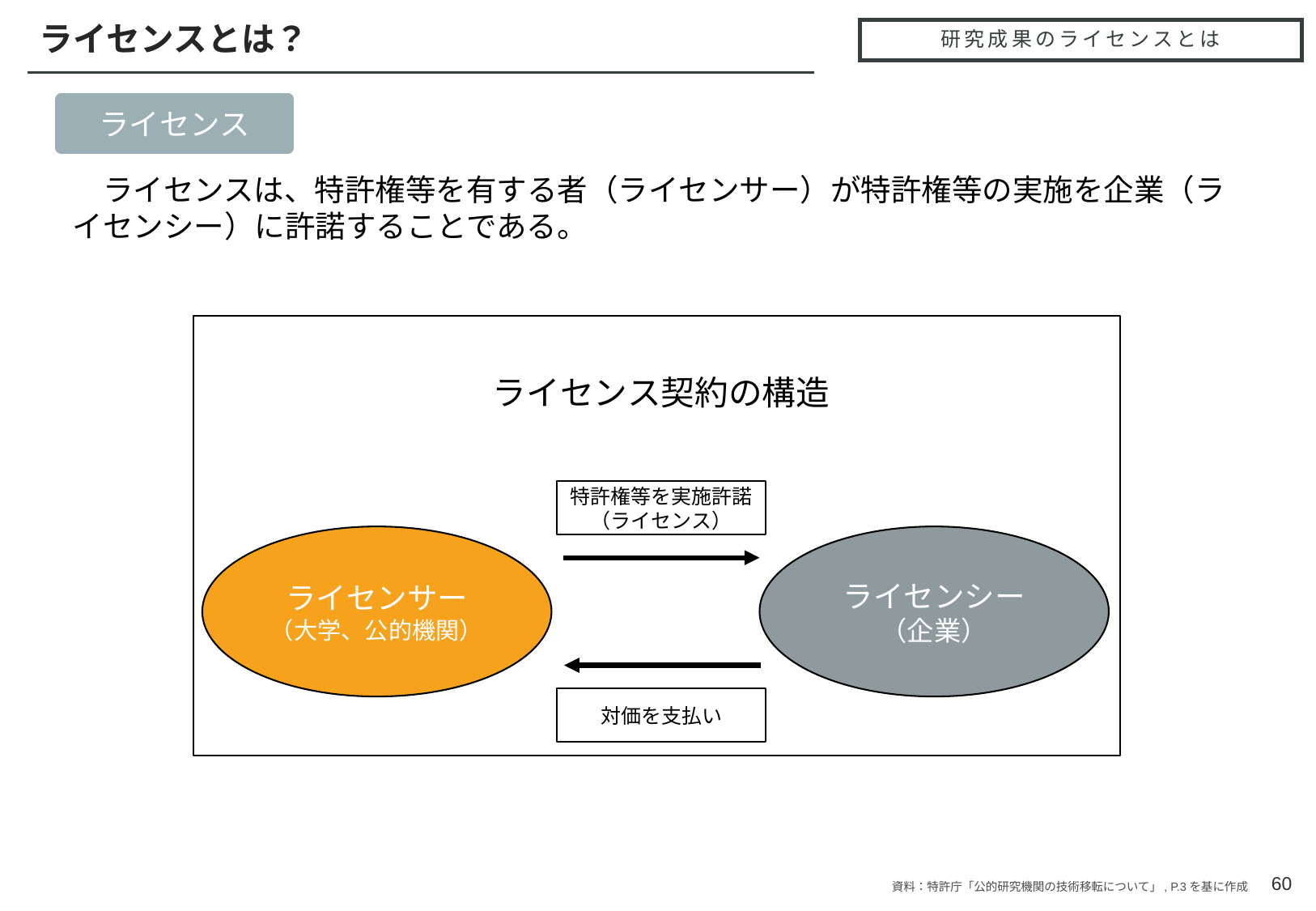

ライセンスとは？
# 研究成果のライセンスとは
ライセンス
「ライセンスは、特許権等を有する者（ライセンサー）が特許権等の実施を企業（ライセンシー）に許諾することである。

ライセンス契約の構造
特許権等を実施許諾（ライセンス）
ライセンサー
（大学、公的機関）
ライセンシー
（企業）
対価を支払い
60
資料：特許庁「公的研究機関の技術移転について」, P.3を基に作成